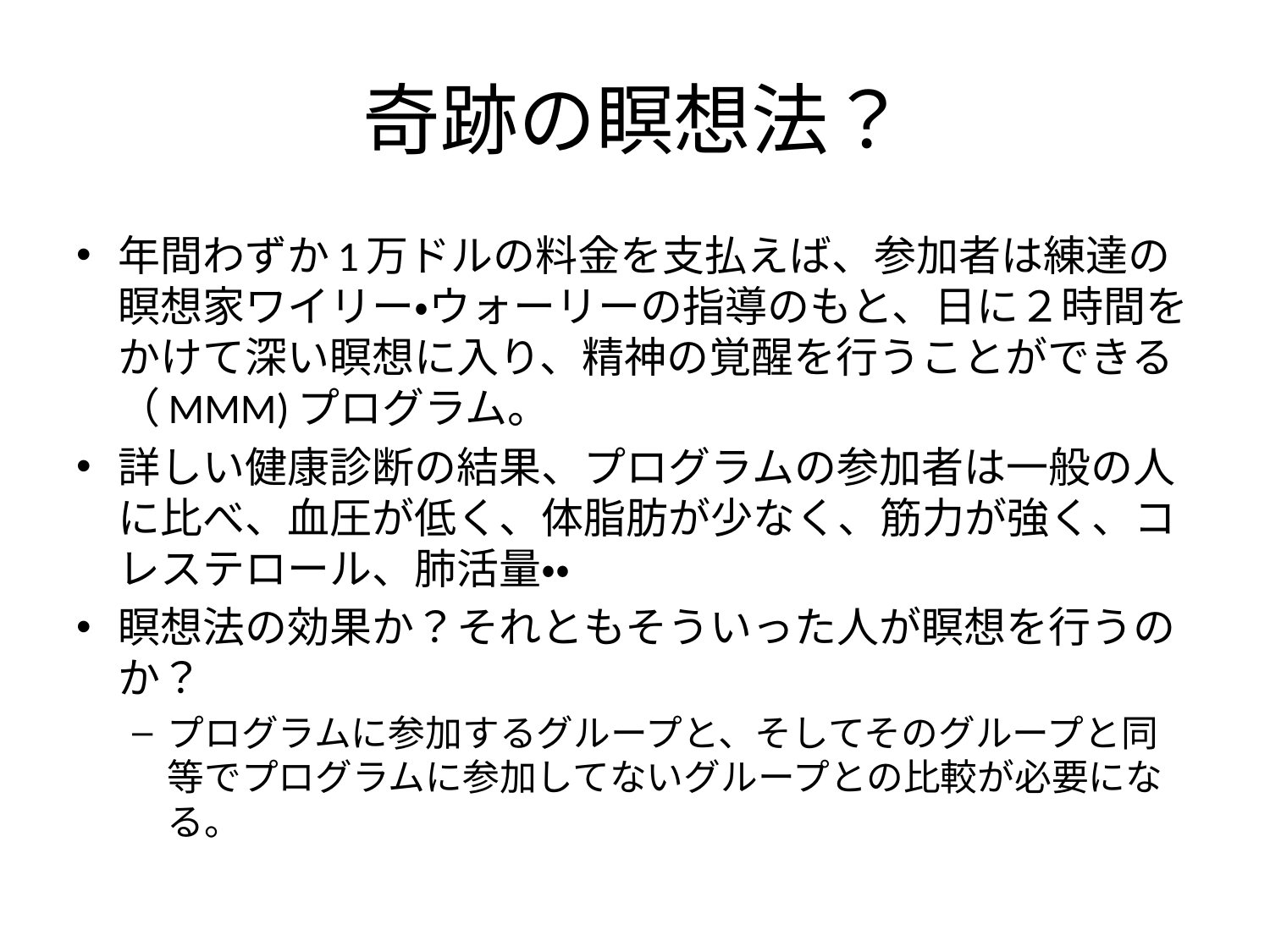

# 奇跡の瞑想法？
年間わずか1万ドルの料金を支払えば、参加者は練達の瞑想家ワイリー・ウォーリーの指導のもと、日に２時間をかけて深い瞑想に入り、精神の覚醒を行うことができる（MMM)プログラム。
詳しい健康診断の結果、プログラムの参加者は一般の人に比べ、血圧が低く、体脂肪が少なく、筋力が強く、コレステロール、肺活量・・
瞑想法の効果か？それともそういった人が瞑想を行うのか？
プログラムに参加するグループと、そしてそのグループと同等でプログラムに参加してないグループとの比較が必要になる。